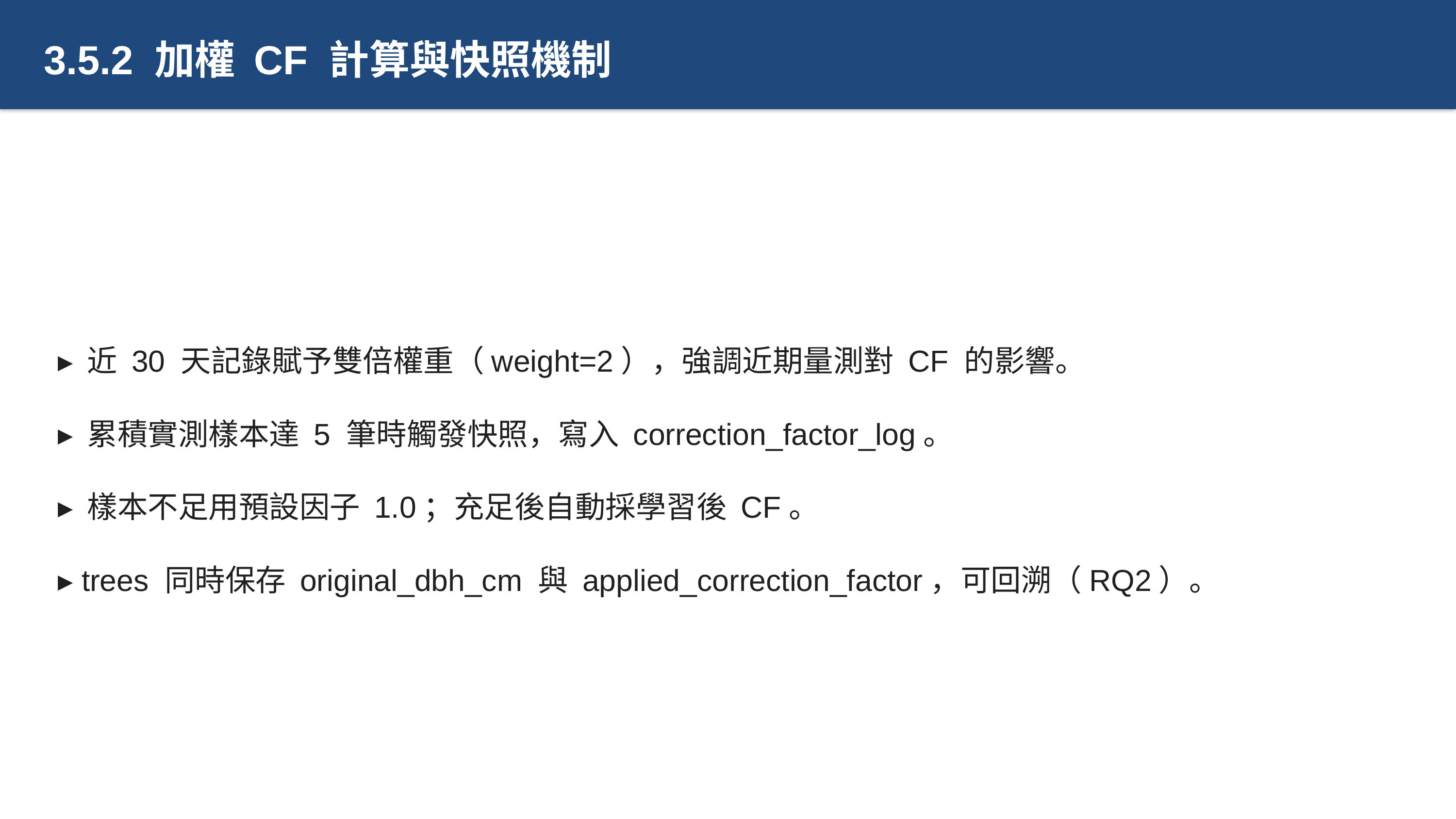

3.5.2 加權 CF 計算與快照機制
▸ 近 30 天記錄賦予雙倍權重（weight=2），強調近期量測對 CF 的影響。
▸ 累積實測樣本達 5 筆時觸發快照，寫入 correction_factor_log。
▸ 樣本不足用預設因子 1.0；充足後自動採學習後 CF。
▸ trees 同時保存 original_dbh_cm 與 applied_correction_factor，可回溯（RQ2）。